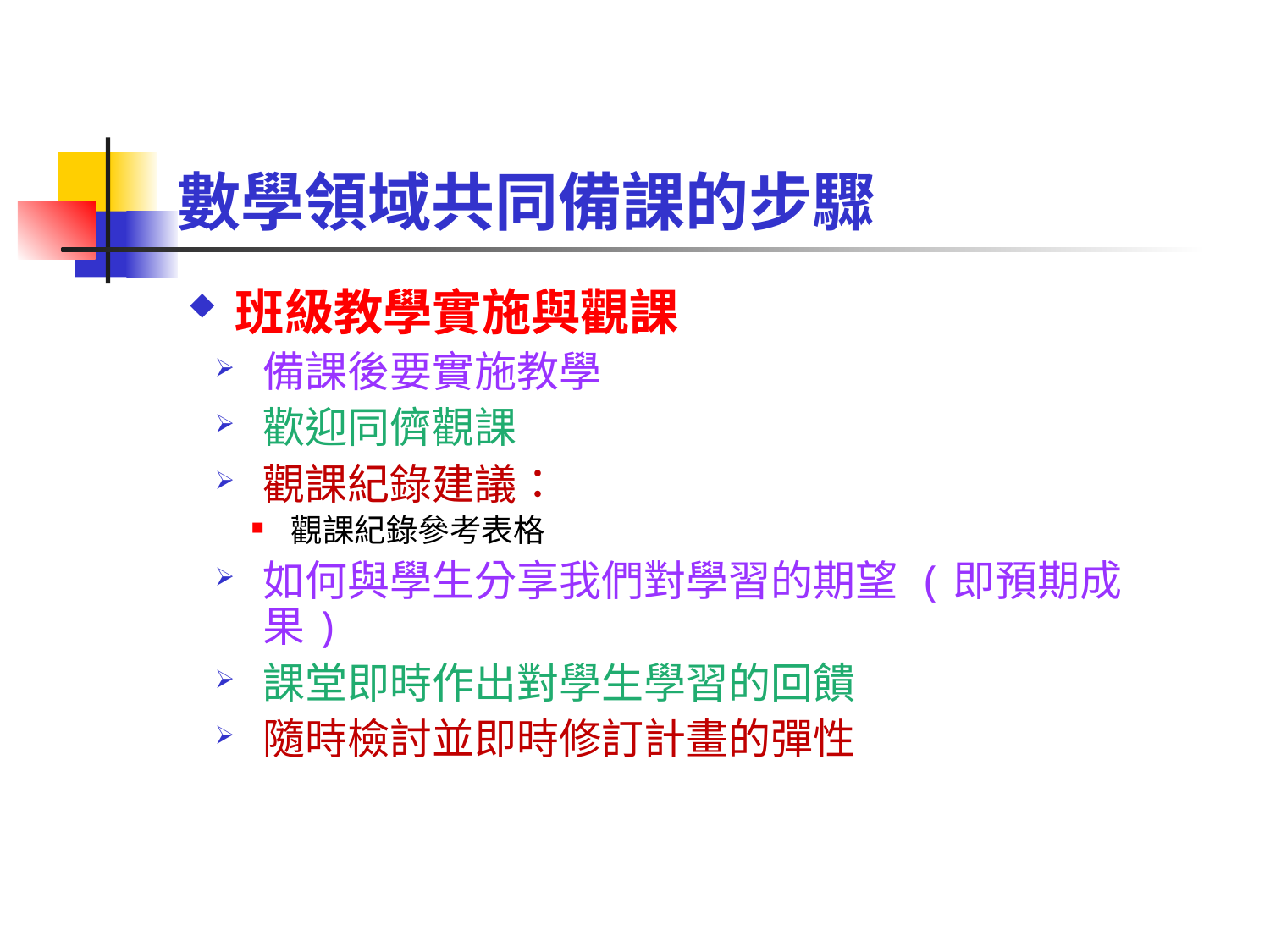

# 數學領域共同備課的步驟
班級教學實施與觀課
備課後要實施教學
歡迎同儕觀課
觀課紀錄建議：
觀課紀錄參考表格
如何與學生分享我們對學習的期望 (即預期成果)
課堂即時作出對學生學習的回饋
隨時檢討並即時修訂計畫的彈性